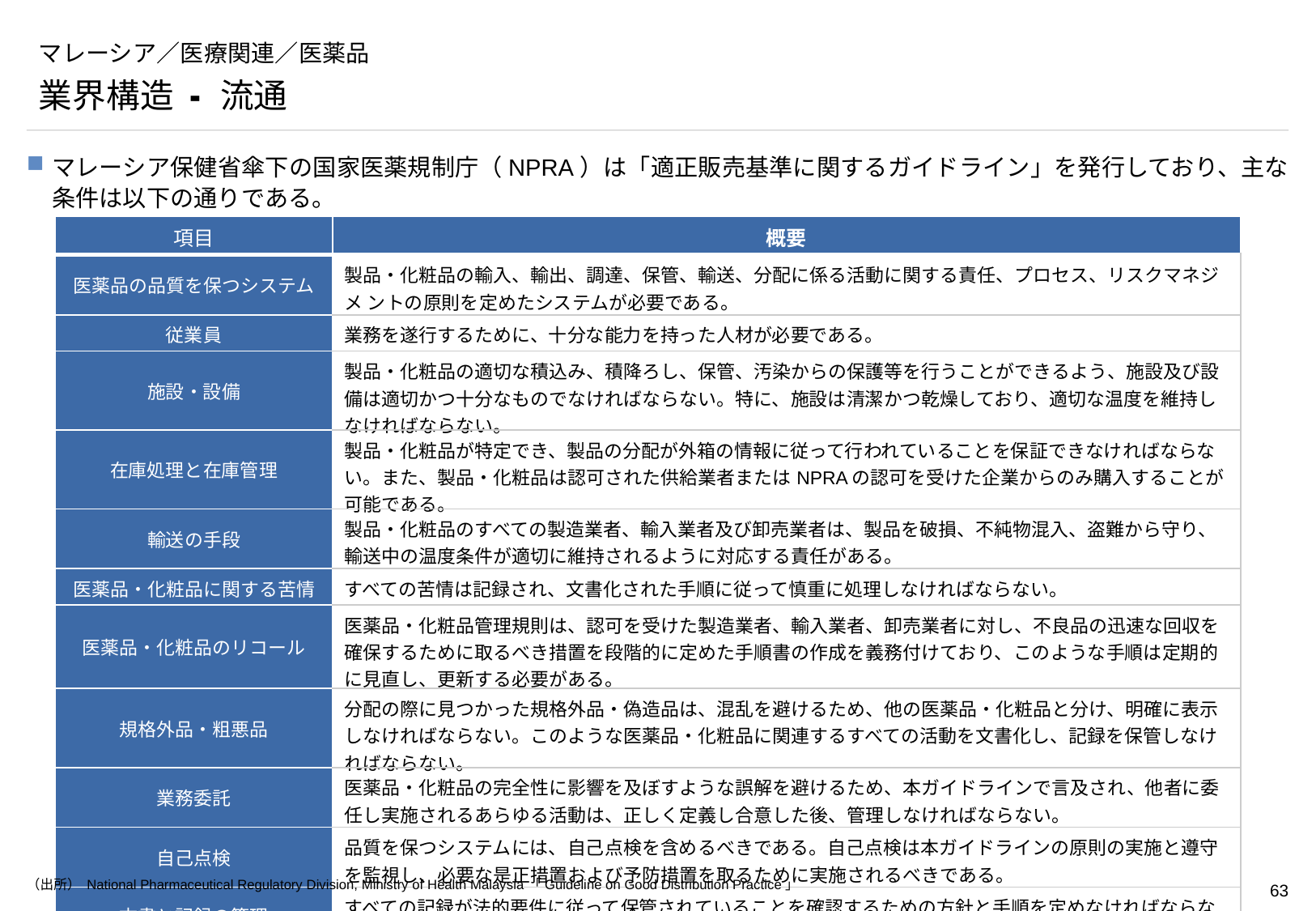

# マレーシア／医療関連／医薬品
業界構造 - 流通
マレーシア保健省傘下の国家医薬規制庁（NPRA）は「適正販売基準に関するガイドライン」を発行しており、主な条件は以下の通りである。

| 項目 | 概要 |
| --- | --- |
| 医薬品の品質を保つシステム | 製品・化粧品の輸入、輸出、調達、保管、輸送、分配に係る活動に関する責任、プロセス、リスクマネジメ ントの原則を定めたシステムが必要である。 |
| 従業員 | 業務を遂行するために、十分な能力を持った人材が必要である。 |
| 施設・設備 | 製品・化粧品の適切な積込み、積降ろし、保管、汚染からの保護等を行うことができるよう、施設及び設備は適切かつ十分なものでなければならない。特に、施設は清潔かつ乾燥しており、適切な温度を維持しなければならない。 |
| 在庫処理と在庫管理 | 製品・化粧品が特定でき、製品の分配が外箱の情報に従って行われていることを保証できなければならない。また、製品・化粧品は認可された供給業者またはNPRAの認可を受けた企業からのみ購入することが可能である。 |
| 輸送の手段 | 製品・化粧品のすべての製造業者、輸入業者及び卸売業者は、製品を破損、不純物混入、盗難から守り、 輸送中の温度条件が適切に維持されるように対応する責任がある。 |
| 医薬品・化粧品に関する苦情 | すべての苦情は記録され、文書化された手順に従って慎重に処理しなければならない。 |
| 医薬品・化粧品のリコール | 医薬品・化粧品管理規則は、認可を受けた製造業者、輸入業者、卸売業者に対し、不良品の迅速な回収を確保するために取るべき措置を段階的に定めた手順書の作成を義務付けており、このような手順は定期的に見直し、更新する必要がある。 |
| 規格外品・粗悪品 | 分配の際に見つかった規格外品・偽造品は、混乱を避けるため、他の医薬品・化粧品と分け、明確に表示しなければならない。このような医薬品・化粧品に関連するすべての活動を文書化し、記録を保管しなければならない。 |
| 業務委託 | 医薬品・化粧品の完全性に影響を及ぼすような誤解を避けるため、本ガイドラインで言及され、他者に委任し実施されるあらゆる活動は、正しく定義し合意した後、管理しなければならない。 |
| 自己点検 | 品質を保つシステムには、自己点検を含めるべきである。自己点検は本ガイドラインの原則の実施と遵守を監視し、必要な是正措置および予防措置を取るために実施されるべきである。 |
| 文書と記録の管理 | すべての記録が法的要件に従って保管されていることを確認するための方針と手順を定めなければならない。 |
（出所） National Pharmaceutical Regulatory Division, Ministry of Health Malaysia「Guideline on Good Distribution Practice」